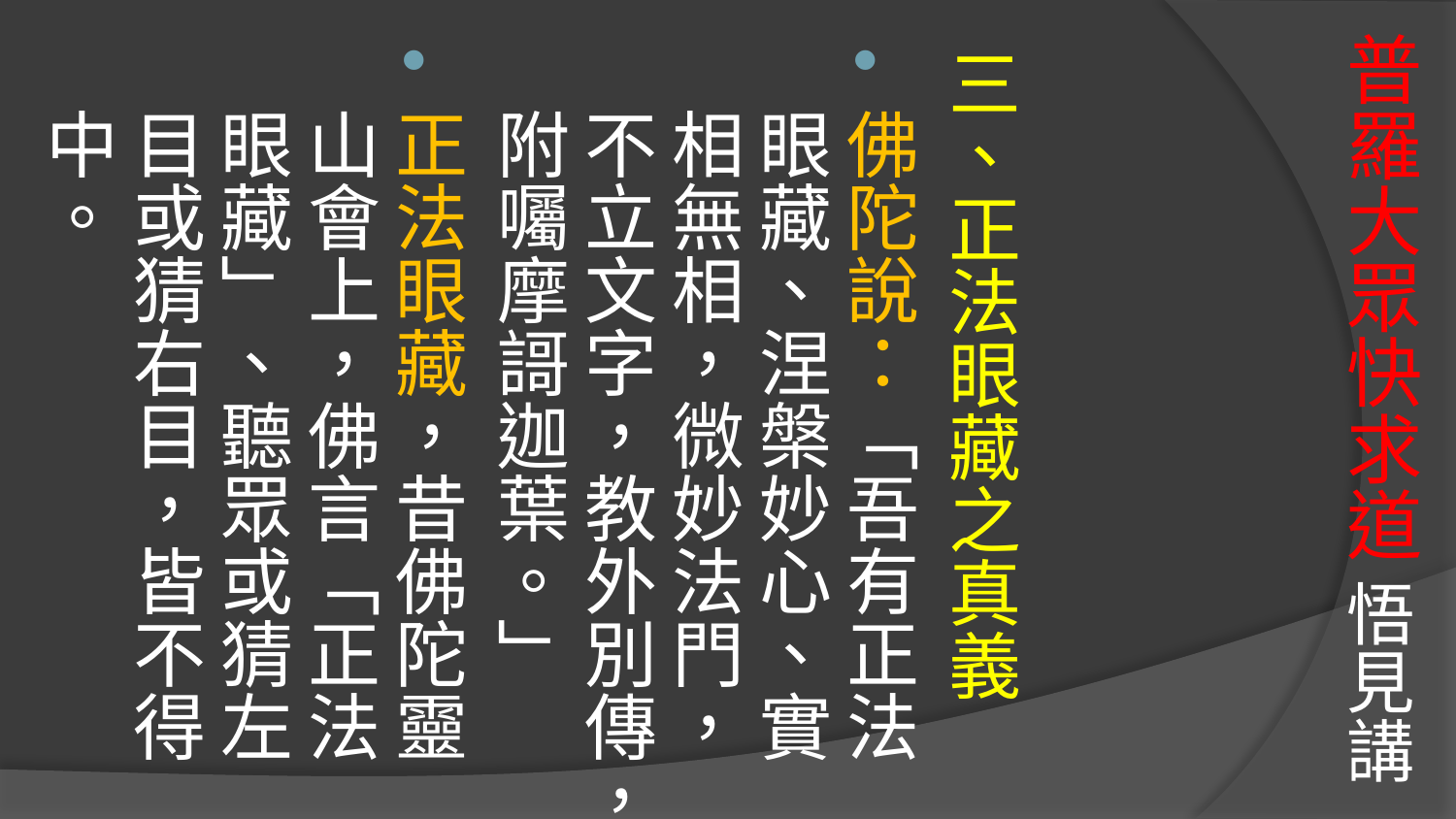

# 普羅大眾快求道 悟見講
三、正法眼藏之真義
佛陀說：「吾有正法眼藏、涅槃妙心、實相無相，微妙法門，不立文字，教外別傳，附囑摩謌迦葉。」
正法眼藏，昔佛陀靈山會上，佛言「正法眼藏」、聽眾或猜左目或猜右目，皆不得中。